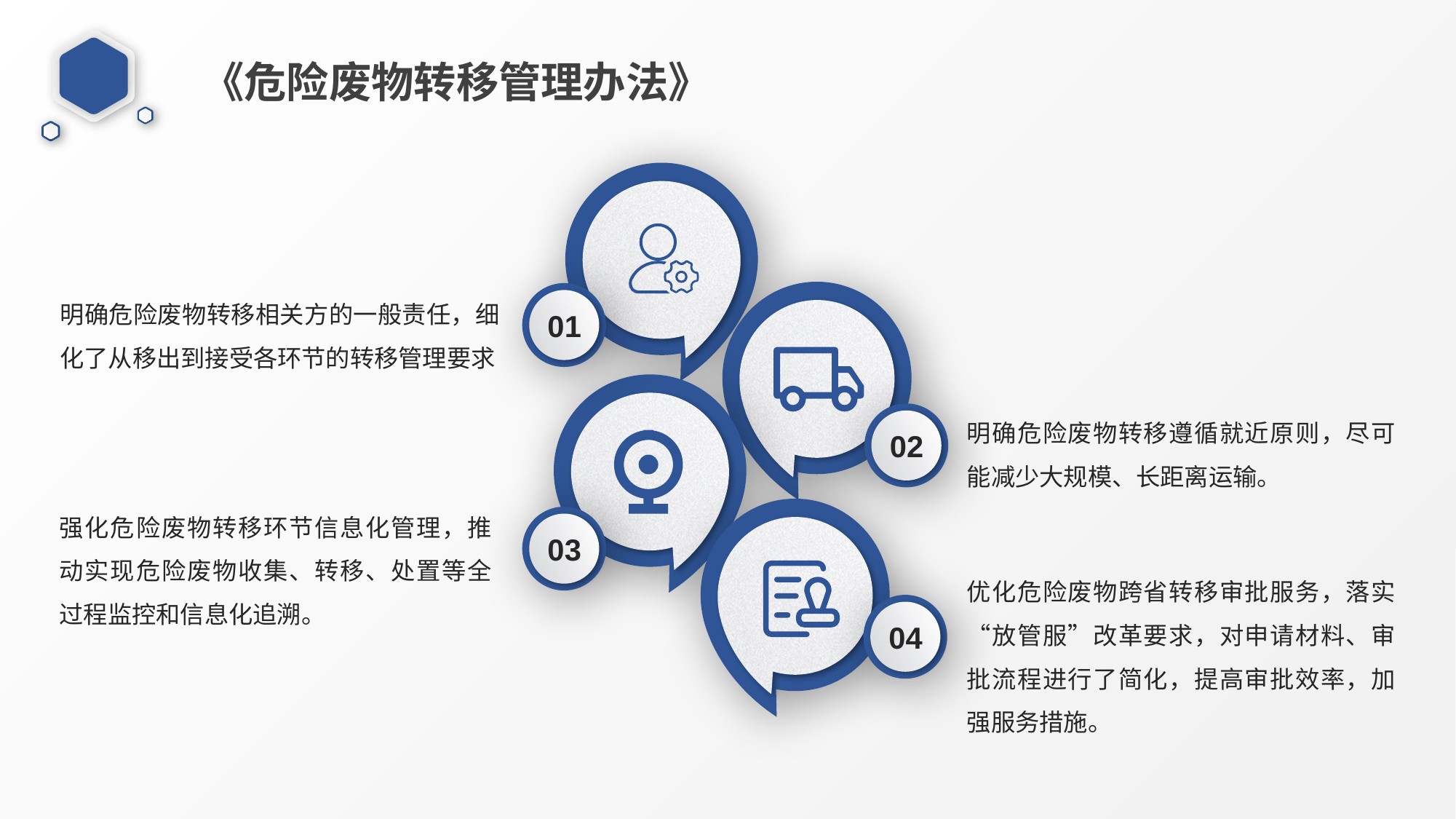

《危险废物转移管理办法》

明确危险废物转移相关方的一般责任，细化了从移出到接受各环节的转移管理要求

01

明确危险废物转移遵循就近原则，尽可能减少大规模、长距离运输。

02

强化危险废物转移环节信息化管理，推动实现危险废物收集、转移、处置等全过程监控和信息化追溯。

03
优化危险废物跨省转移审批服务，落实“放管服”改革要求，对申请材料、审批流程进行了简化，提高审批效率，加强服务措施。

04